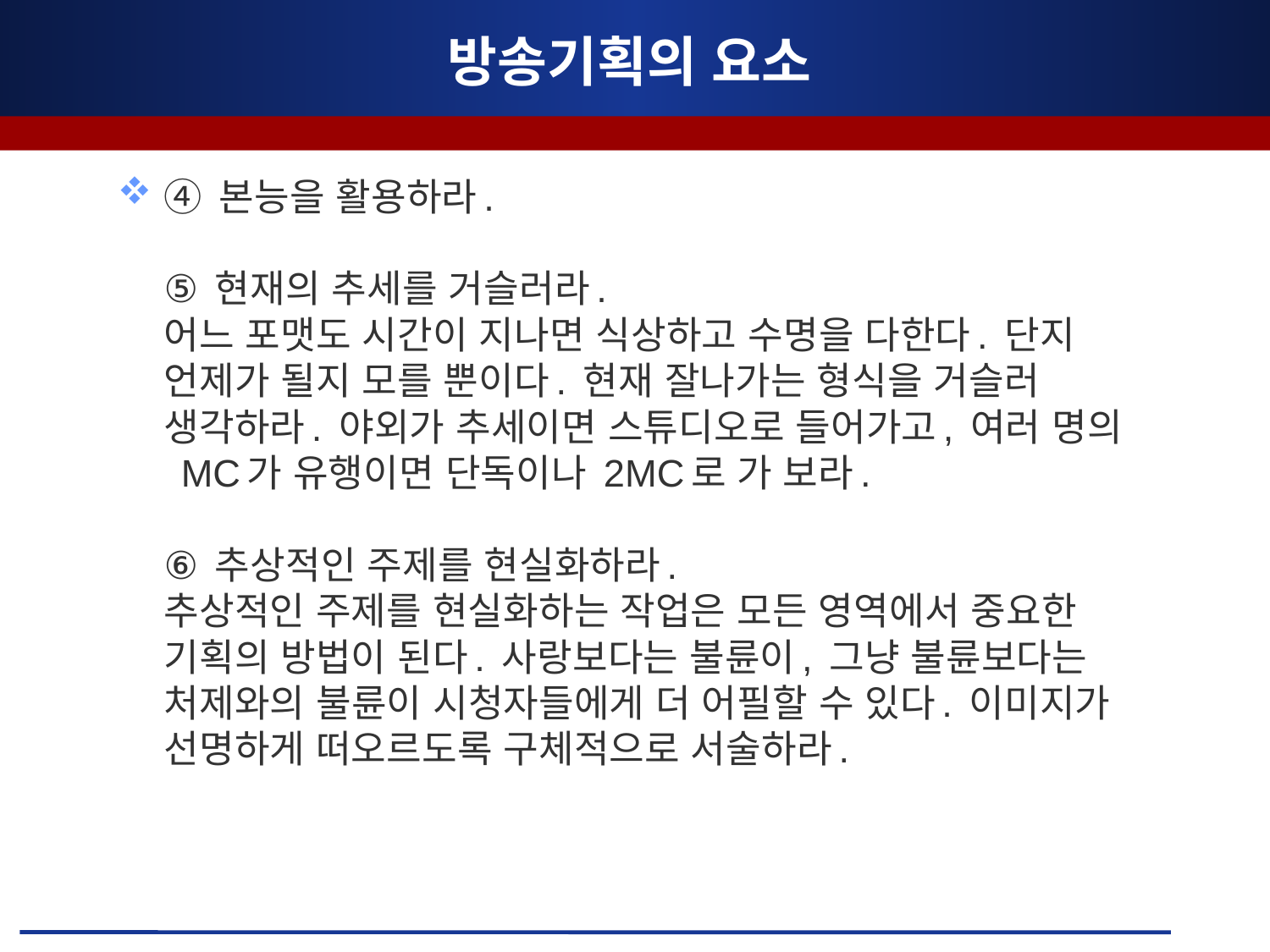

# 방송기획의 요소
④ 본능을 활용하라.
⑤ 현재의 추세를 거슬러라.
어느 포맷도 시간이 지나면 식상하고 수명을 다한다. 단지 언제가 될지 모를 뿐이다. 현재 잘나가는 형식을 거슬러 생각하라. 야외가 추세이면 스튜디오로 들어가고, 여러 명의 MC가 유행이면 단독이나 2MC로 가 보라.
⑥ 추상적인 주제를 현실화하라.
추상적인 주제를 현실화하는 작업은 모든 영역에서 중요한 기획의 방법이 된다. 사랑보다는 불륜이, 그냥 불륜보다는 처제와의 불륜이 시청자들에게 더 어필할 수 있다. 이미지가 선명하게 떠오르도록 구체적으로 서술하라.